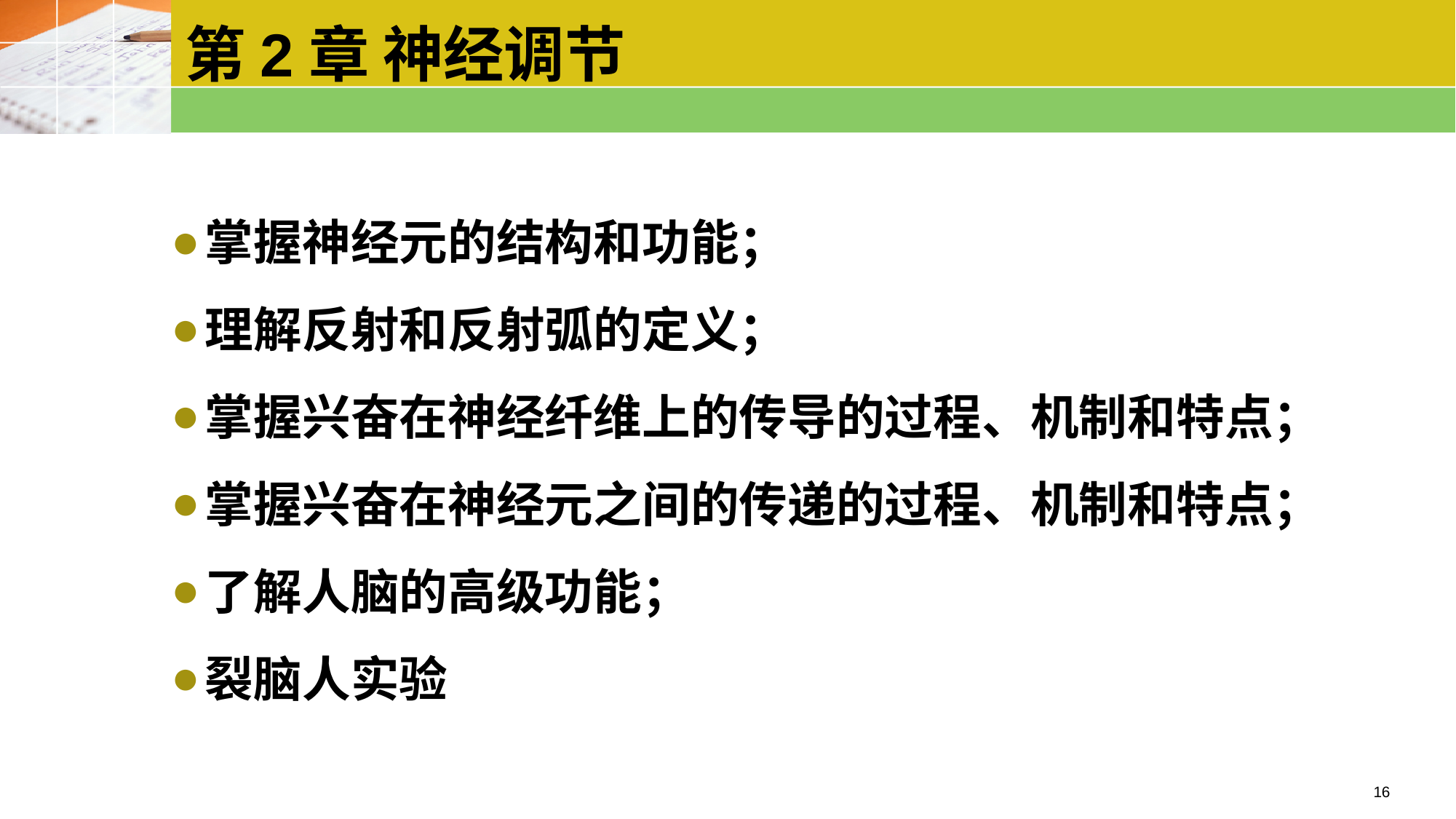

第2章 神经调节
掌握神经元的结构和功能；
理解反射和反射弧的定义；
掌握兴奋在神经纤维上的传导的过程、机制和特点；
掌握兴奋在神经元之间的传递的过程、机制和特点；
了解人脑的高级功能；
裂脑人实验
16